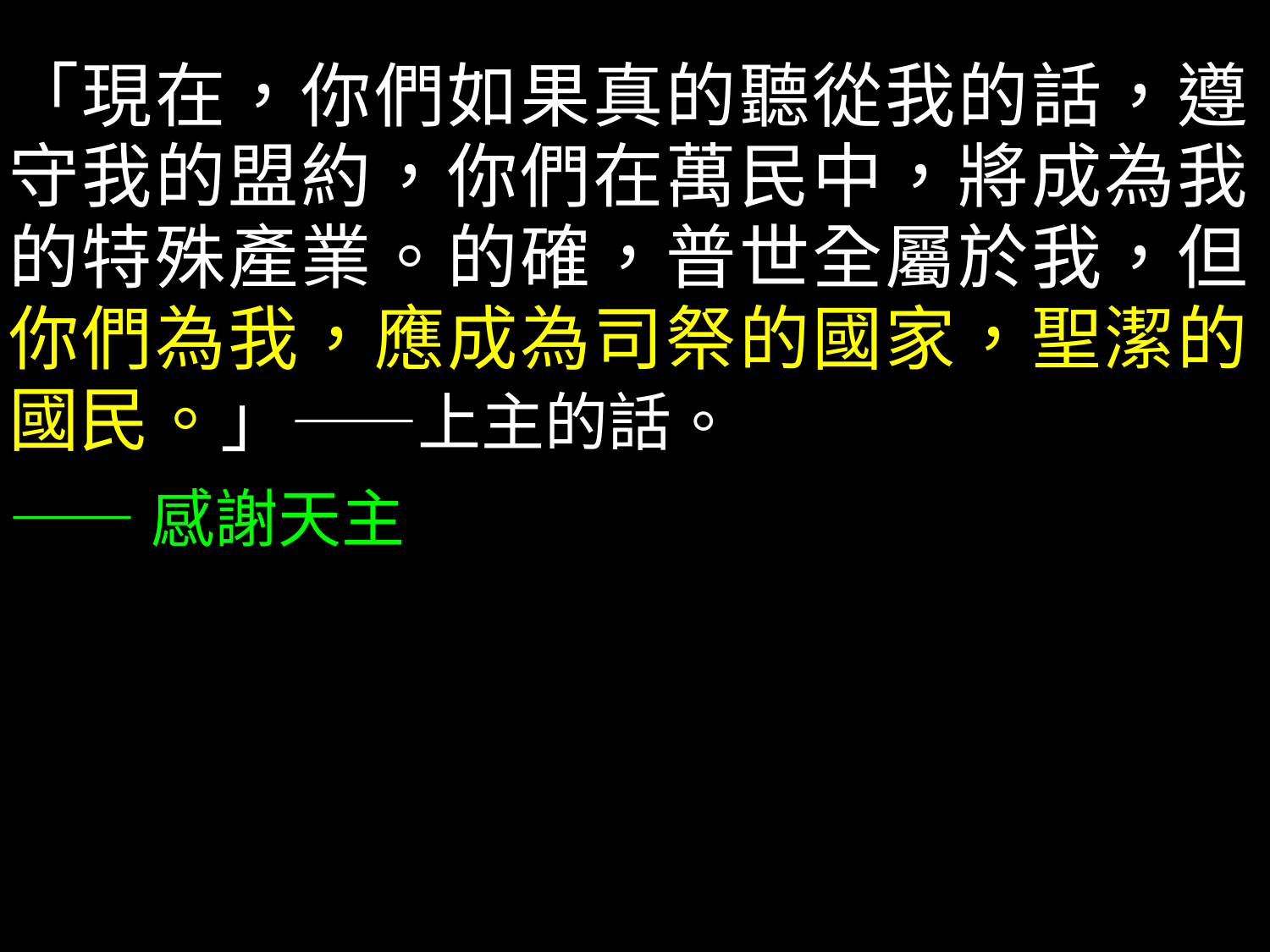

「現在，你們如果真的聽從我的話，遵守我的盟約，你們在萬民中，將成為我的特殊產業。的確，普世全屬於我，但你們為我，應成為司祭的國家，聖潔的國民。」——上主的話。
——感謝天主